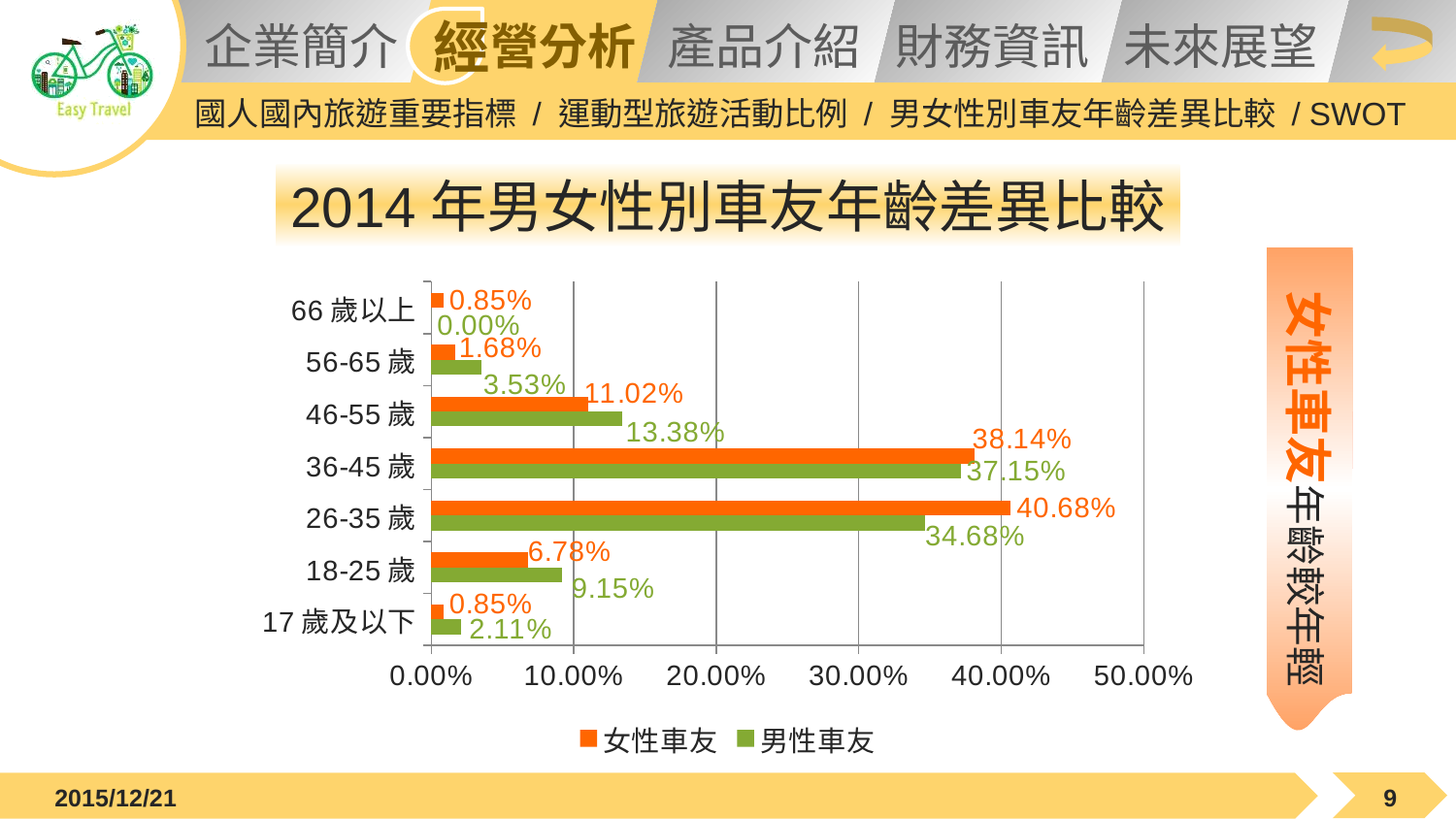

國人國內旅遊重要指標 / 運動型旅遊活動比例 / 男女性別車友年齡差異比較 / SWOT
2014年男女性別車友年齡差異比較
女性車友年齡較年輕

### Chart

| Category | 男性車友 | 女性車友 |
|---|---|---|
| 17歲及以下 | 0.0211 | 0.0085 |
| 18-25歲 | 0.0915 | 0.0678 |
| 26-35歲 | 0.3468 | 0.4068 |
| 36-45歲 | 0.3715 | 0.3814 |
| 46-55歲 | 0.1338 | 0.1102 |
| 56-65歲 | 0.0353 | 0.0168 |
| 66歲以上 | 0.0 | 0.0085 |
2015/12/21
9